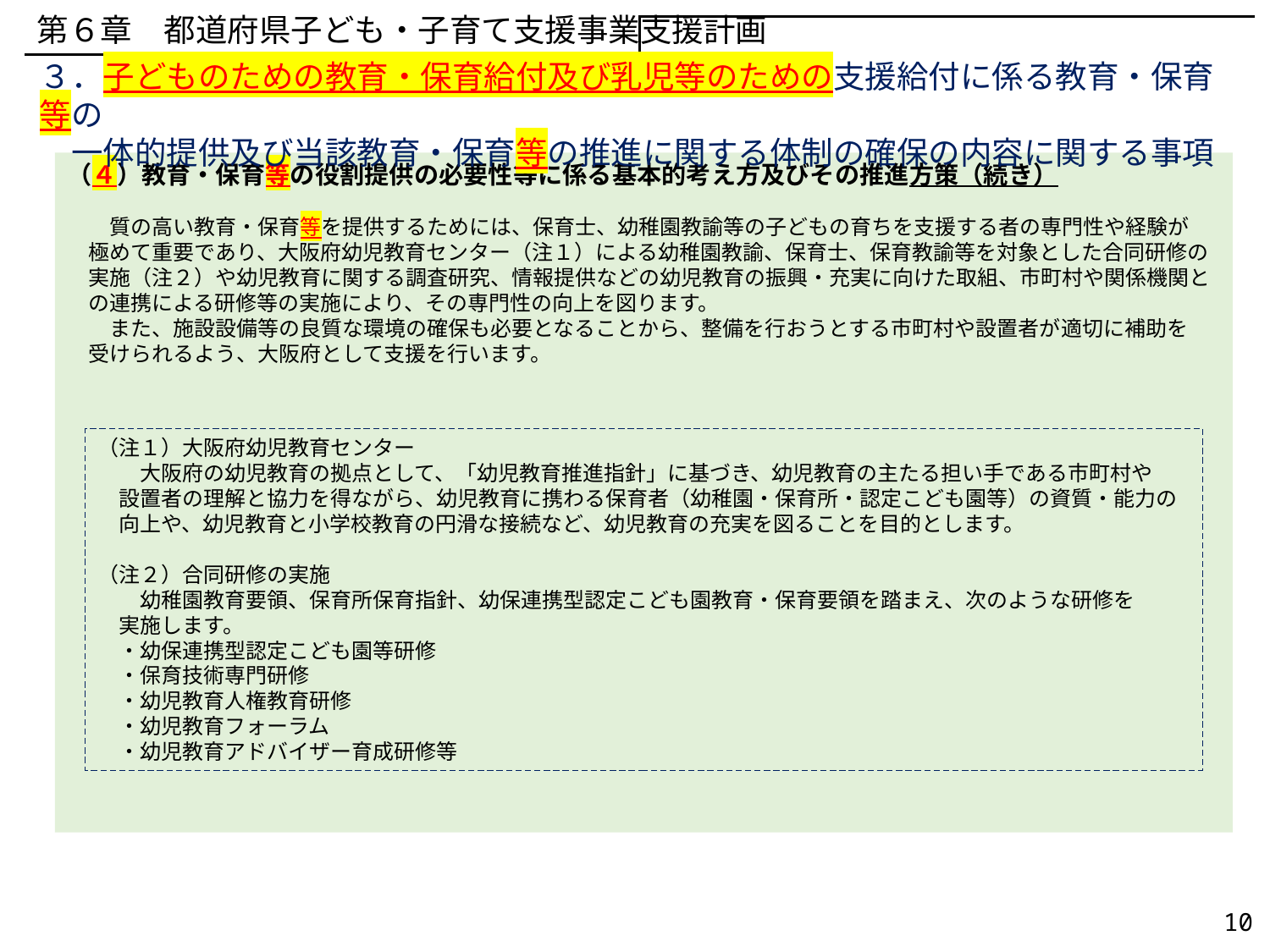

第６章　都道府県子ども・子育て支援事業支援計画

３．子どものための教育・保育給付及び乳児等のための支援給付に係る教育・保育等の
　一体的提供及び当該教育・保育等の推進に関する体制の確保の内容に関する事項
（４）教育・保育等の役割提供の必要性等に係る基本的考え方及びその推進方策（続き）

　　質の高い教育・保育等を提供するためには、保育士、幼稚園教諭等の子どもの育ちを支援する者の専門性や経験が
　極めて重要であり、大阪府幼児教育センター（注１）による幼稚園教諭、保育士、保育教諭等を対象とした合同研修の
　実施（注２）や幼児教育に関する調査研究、情報提供などの幼児教育の振興・充実に向けた取組、市町村や関係機関と
　の連携による研修等の実施により、その専門性の向上を図ります。
　　また、施設設備等の良質な環境の確保も必要となることから、整備を行おうとする市町村や設置者が適切に補助を
　受けられるよう、大阪府として支援を行います。

（注１）大阪府幼児教育センター
　　大阪府の幼児教育の拠点として、「幼児教育推進指針」に基づき、幼児教育の主たる担い手である市町村や
　設置者の理解と協力を得ながら、幼児教育に携わる保育者（幼稚園・保育所・認定こども園等）の資質・能力の
　向上や、幼児教育と小学校教育の円滑な接続など、幼児教育の充実を図ることを目的とします。

（注２）合同研修の実施
　　幼稚園教育要領、保育所保育指針、幼保連携型認定こども園教育・保育要領を踏まえ、次のような研修を
　実施します。
　・幼保連携型認定こども園等研修
　・保育技術専門研修
　・幼児教育人権教育研修
　・幼児教育フォーラム
　・幼児教育アドバイザー育成研修等
10